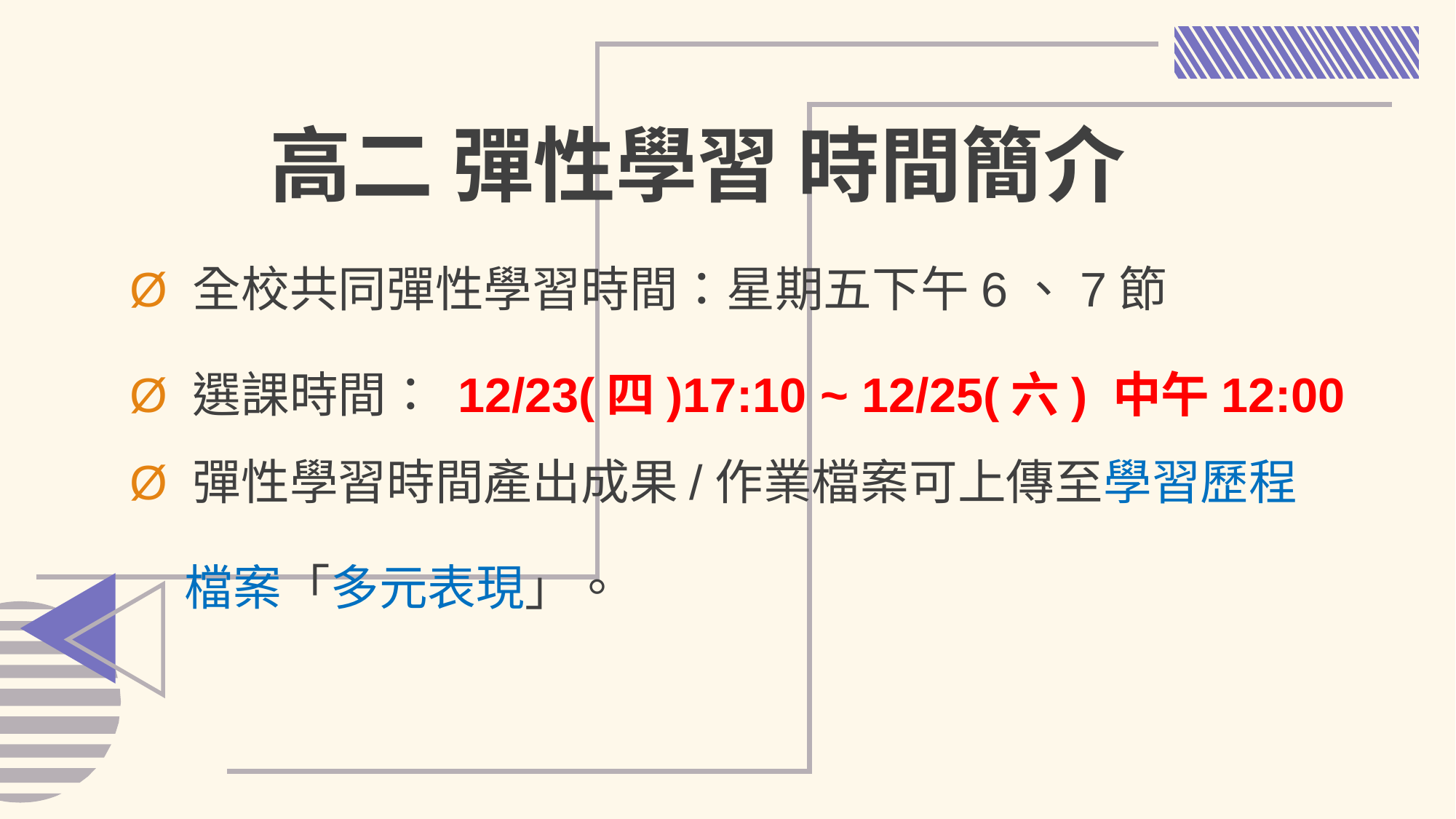

高二 彈性學習 時間簡介
Ø 全校共同彈性學習時間：星期五下午6、7節
Ø 選課時間： 12/23(四)17:10 ~ 12/25(六) 中午12:00
Ø 彈性學習時間產出成果/作業檔案可上傳至學習歷程
    檔案「多元表現」。